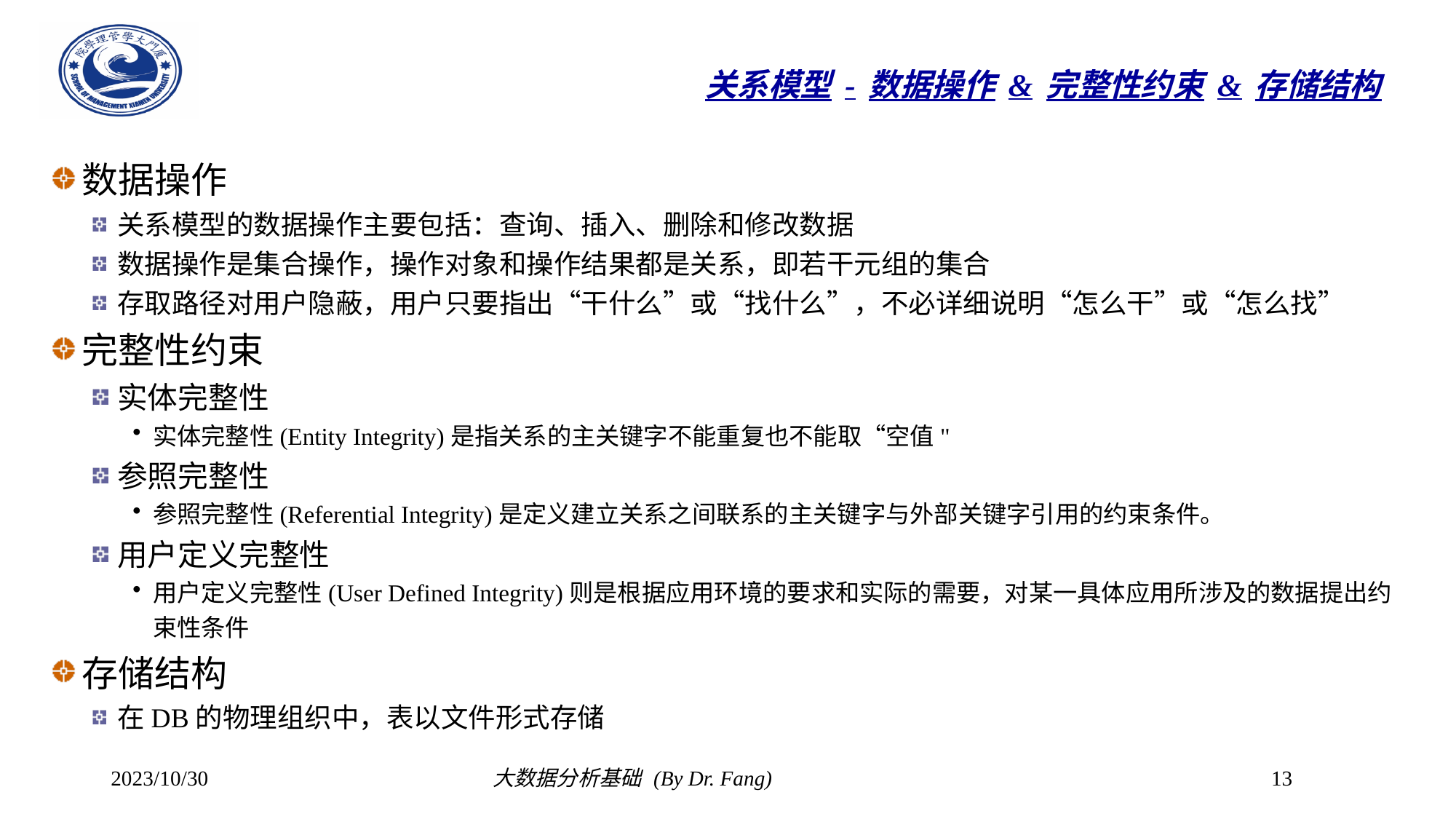

# 关系模型-数据操作&完整性约束&存储结构
数据操作
关系模型的数据操作主要包括：查询、插入、删除和修改数据
数据操作是集合操作，操作对象和操作结果都是关系，即若干元组的集合
存取路径对用户隐蔽，用户只要指出“干什么”或“找什么”，不必详细说明“怎么干”或“怎么找”
完整性约束
实体完整性
实体完整性(Entity Integrity)是指关系的主关键字不能重复也不能取“空值"
参照完整性
参照完整性(Referential Integrity)是定义建立关系之间联系的主关键字与外部关键字引用的约束条件。
用户定义完整性
用户定义完整性(User Defined Integrity)则是根据应用环境的要求和实际的需要，对某一具体应用所涉及的数据提出约束性条件
存储结构
在DB的物理组织中，表以文件形式存储

2023/10/30
大数据分析基础 (By Dr. Fang)
13